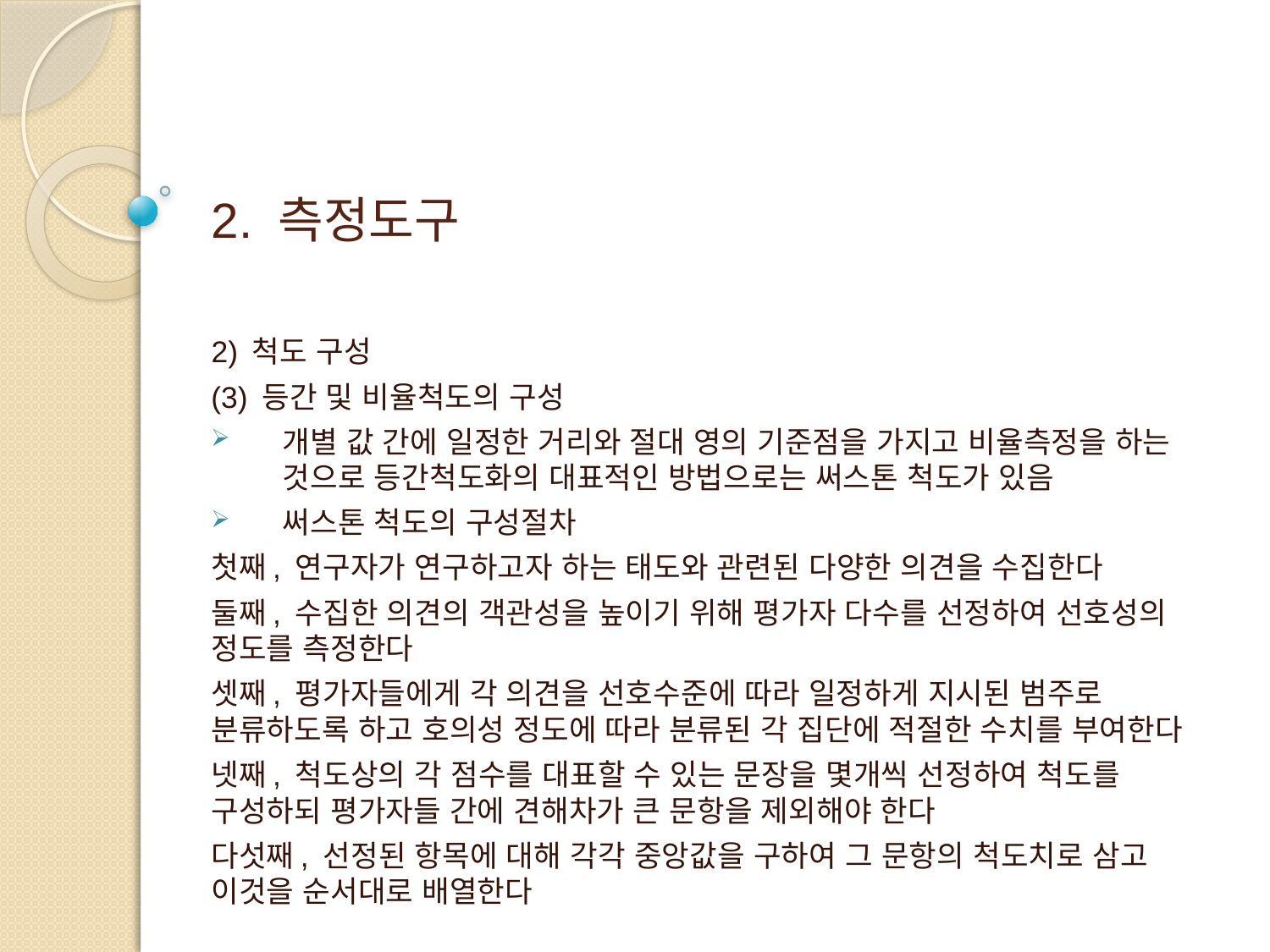

# 2. 측정도구
2) 척도 구성
(3) 등간 및 비율척도의 구성
개별 값 간에 일정한 거리와 절대 영의 기준점을 가지고 비율측정을 하는 것으로 등간척도화의 대표적인 방법으로는 써스톤 척도가 있음
써스톤 척도의 구성절차
첫째, 연구자가 연구하고자 하는 태도와 관련된 다양한 의견을 수집한다
둘째, 수집한 의견의 객관성을 높이기 위해 평가자 다수를 선정하여 선호성의 정도를 측정한다
셋째, 평가자들에게 각 의견을 선호수준에 따라 일정하게 지시된 범주로 분류하도록 하고 호의성 정도에 따라 분류된 각 집단에 적절한 수치를 부여한다
넷째, 척도상의 각 점수를 대표할 수 있는 문장을 몇개씩 선정하여 척도를 구성하되 평가자들 간에 견해차가 큰 문항을 제외해야 한다
다섯째, 선정된 항목에 대해 각각 중앙값을 구하여 그 문항의 척도치로 삼고  이것을 순서대로 배열한다